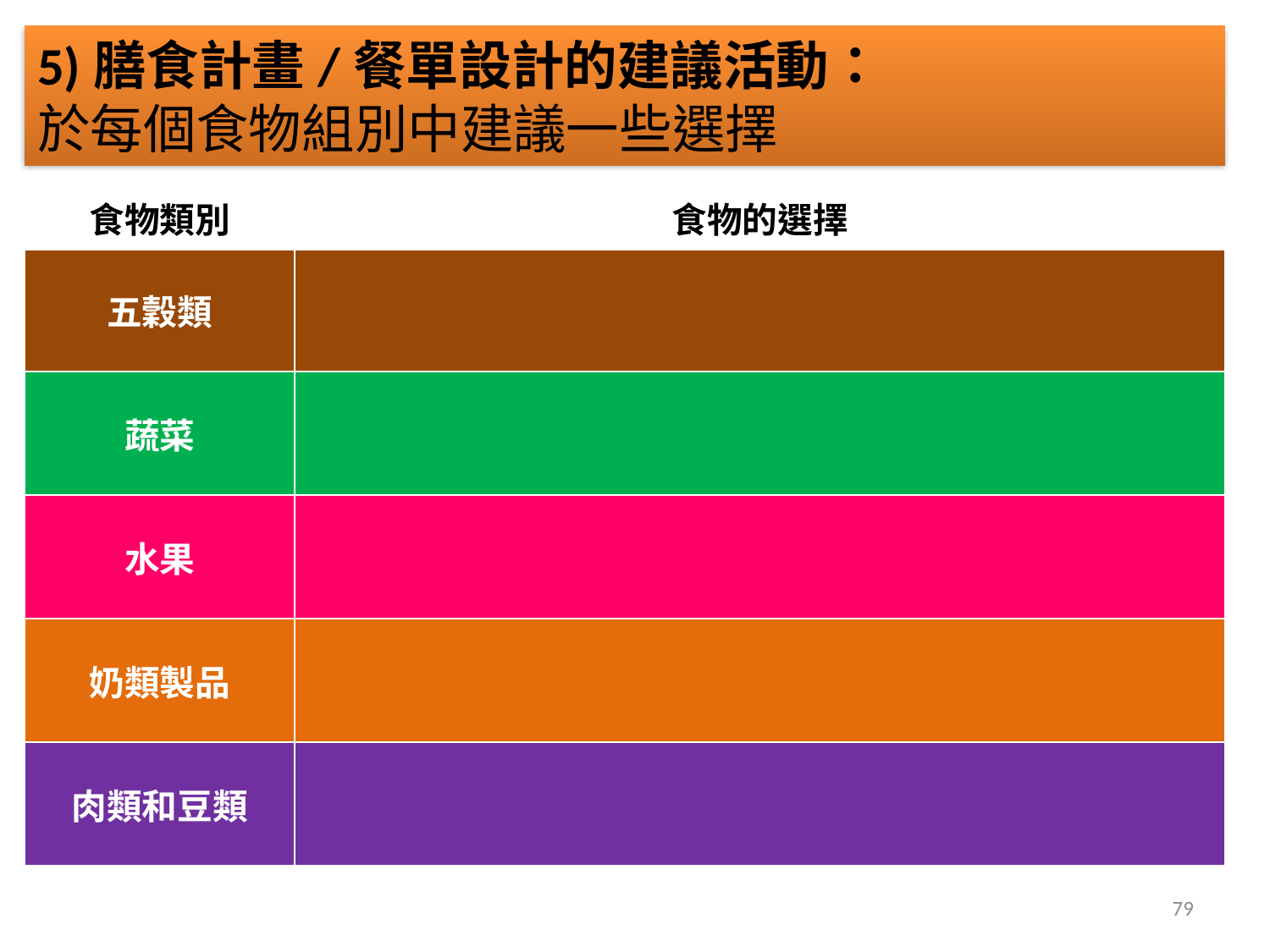

5)膳食計畫/餐單設計的建議活動：
於每個食物組別中建議一些選擇
| 食物類別 | 食物的選擇 |
| --- | --- |
| 五穀類 |  |
| 蔬菜 |  |
| 水果 |  |
| 奶類製品 |  |
| 肉類和豆類 |  |
79